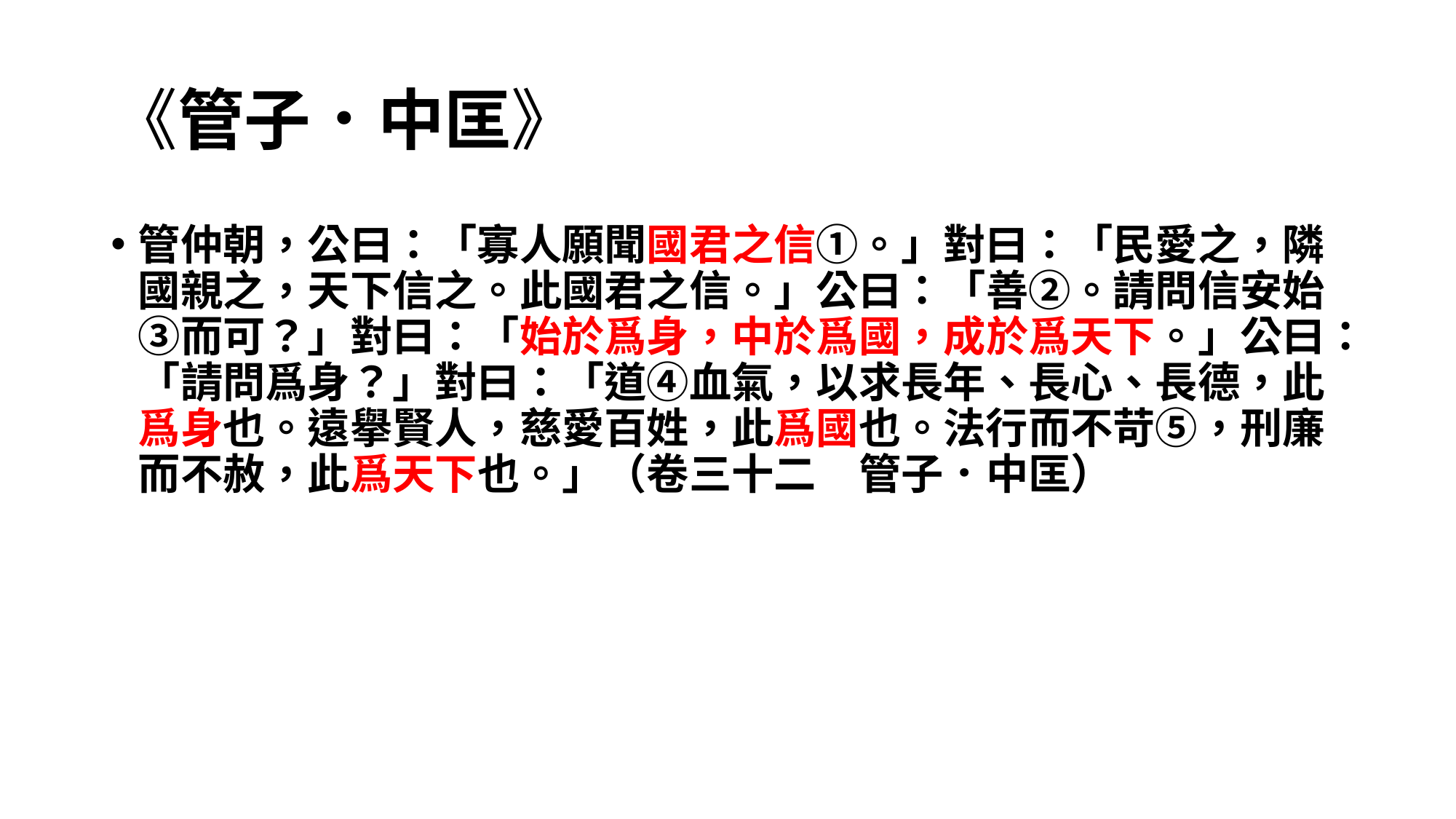

# 《管子．中匡》
管仲朝，公曰：「寡人願聞國君之信①。」對曰：「民愛之，隣國親之，天下信之。此國君之信。」公曰：「善②。請問信安始③而可？」對曰：「始於爲身，中於爲國，成於爲天下。」公曰：「請問爲身？」對曰：「道④血氣，以求長年、長心、長德，此爲身也。遠擧賢人，慈愛百姓，此爲國也。法行而不苛⑤，刑廉而不赦，此爲天下也。」（卷三十二　管子．中匡）